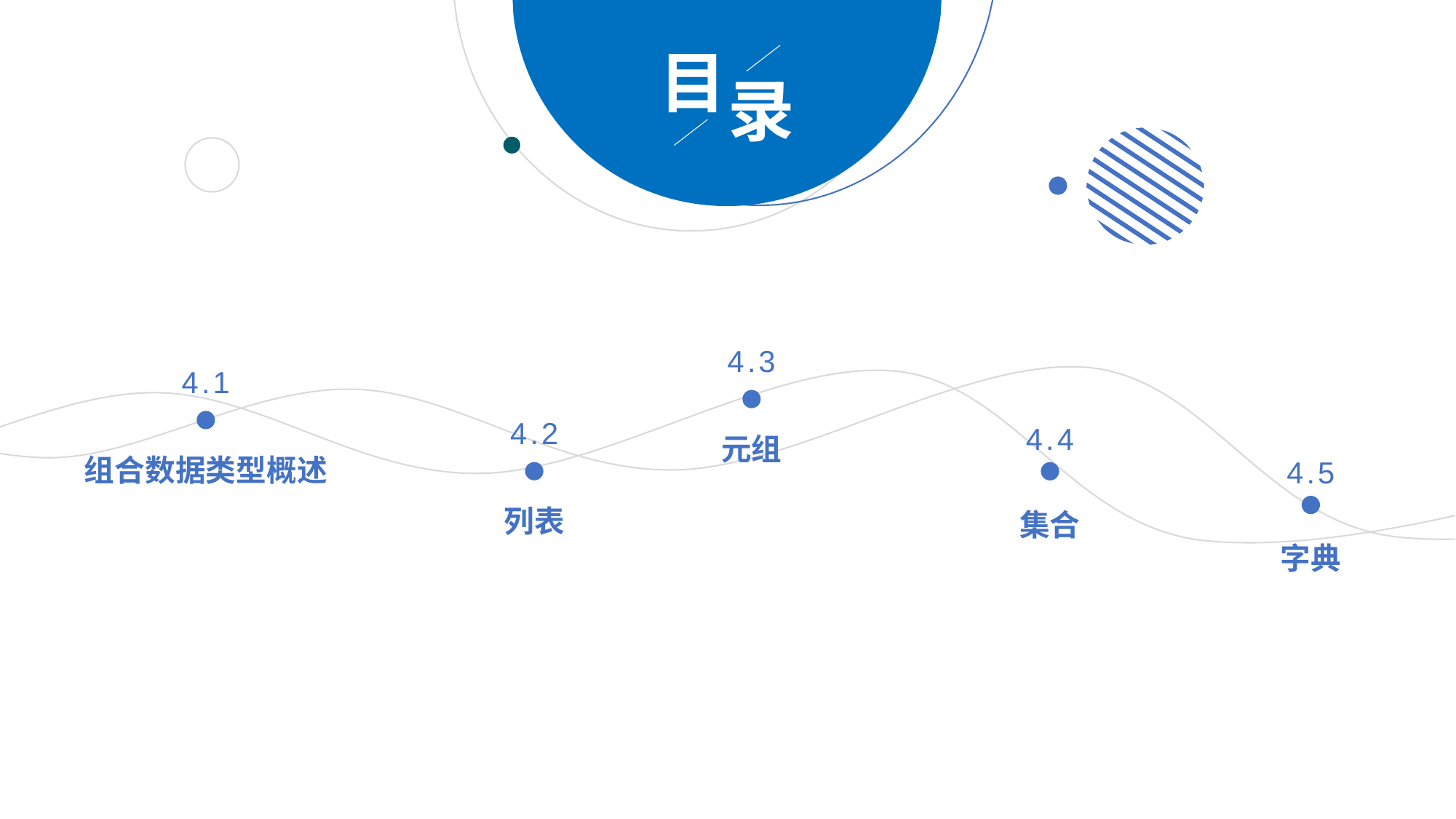

目
录

4.3
4.1

4.2

4.4
元组
组合数据类型概述
4.5

列表
集合
字典